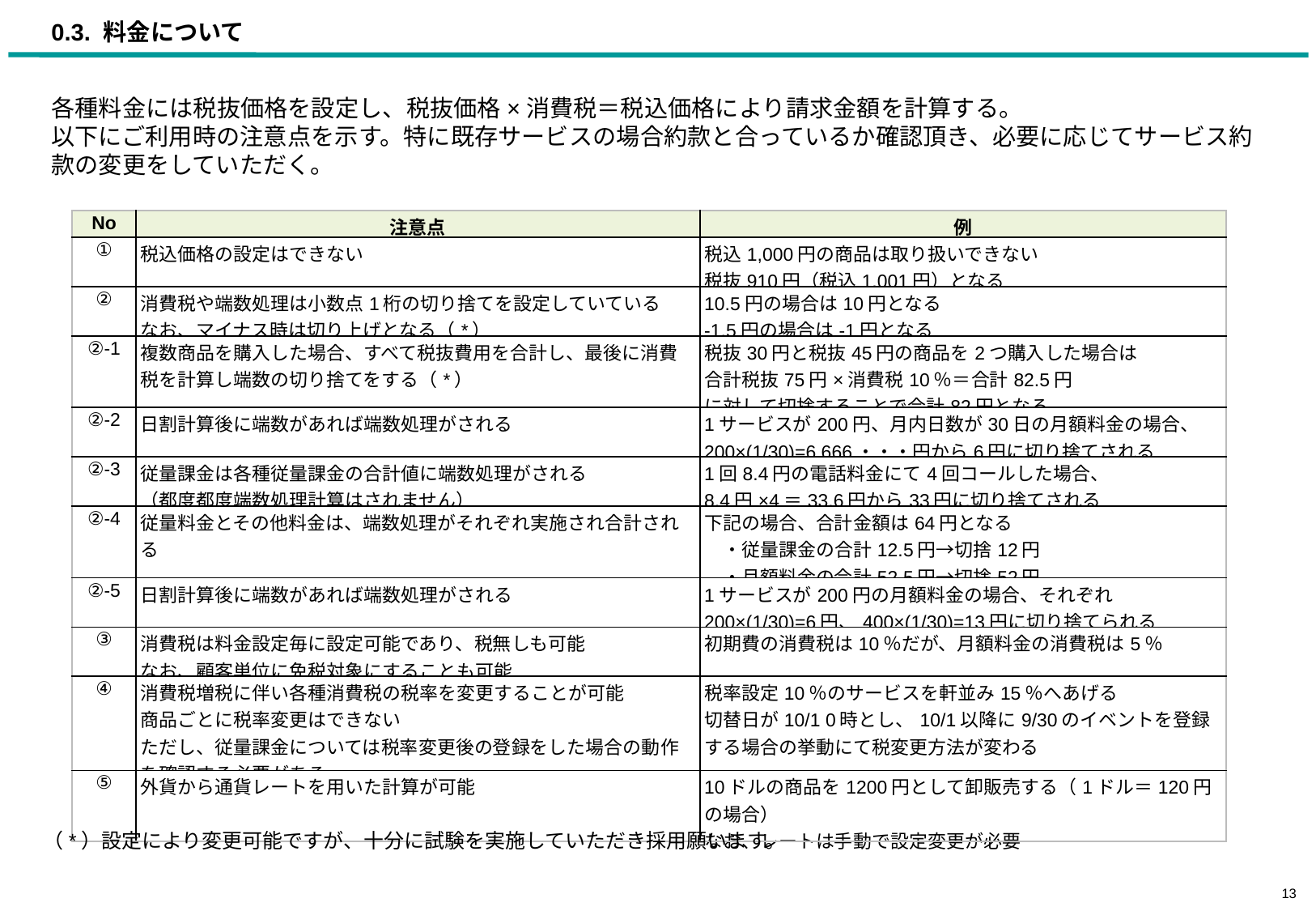

# 0.3. 料金について
各種料金には税抜価格を設定し、税抜価格×消費税＝税込価格により請求金額を計算する。
以下にご利用時の注意点を示す。特に既存サービスの場合約款と合っているか確認頂き、必要に応じてサービス約款の変更をしていただく。
| No | 注意点 | 例 |
| --- | --- | --- |
| ① | 税込価格の設定はできない | 税込1,000円の商品は取り扱いできない 税抜910円（税込1,001円）となる |
| ② | 消費税や端数処理は小数点1桁の切り捨てを設定していている なお、マイナス時は切り上げとなる（\*） | 10.5円の場合は10円となる -1.5円の場合は-1円となる |
| ②-1 | 複数商品を購入した場合、すべて税抜費用を合計し、最後に消費税を計算し端数の切り捨てをする（\*） | 税抜30円と税抜45円の商品を2つ購入した場合は 合計税抜75円×消費税10％＝合計82.5円 に対して切捨することで合計82円となる |
| ②-2 | 日割計算後に端数があれば端数処理がされる | 1サービスが200円、月内日数が30日の月額料金の場合、 200×(1/30)=6.666・・・円から6円に切り捨てされる |
| ②-3 | 従量課金は各種従量課金の合計値に端数処理がされる （都度都度端数処理計算はされません） | 1回8.4円の電話料金にて4回コールした場合、 8.4円×4＝33.6円から33円に切り捨てされる |
| ②-4 | 従量料金とその他料金は、端数処理がそれぞれ実施され合計される | 下記の場合、合計金額は64円となる 　・従量課金の合計12.5円→切捨12円 　・月額料金の合計52.5円→切捨52円 |
| ②-5 | 日割計算後に端数があれば端数処理がされる | 1サービスが200円の月額料金の場合、それぞれ200×(1/30)=6円、400×(1/30)=13円に切り捨てられる |
| ③ | 消費税は料金設定毎に設定可能であり、税無しも可能 なお、顧客単位に免税対象にすることも可能 | 初期費の消費税は10％だが、月額料金の消費税は5％ |
| ④ | 消費税増税に伴い各種消費税の税率を変更することが可能 商品ごとに税率変更はできない ただし、従量課金については税率変更後の登録をした場合の動作を確認する必要がある | 税率設定10％のサービスを軒並み15％へあげる 切替日が10/1 0時とし、10/1以降に9/30のイベントを登録する場合の挙動にて税変更方法が変わる |
| ⑤ | 外貨から通貨レートを用いた計算が可能 | 10ドルの商品を1200円として卸販売する（1ドル＝120円の場合） なお、レートは手動で設定変更が必要 |
（*）設定により変更可能ですが、十分に試験を実施していただき採用願います。
13